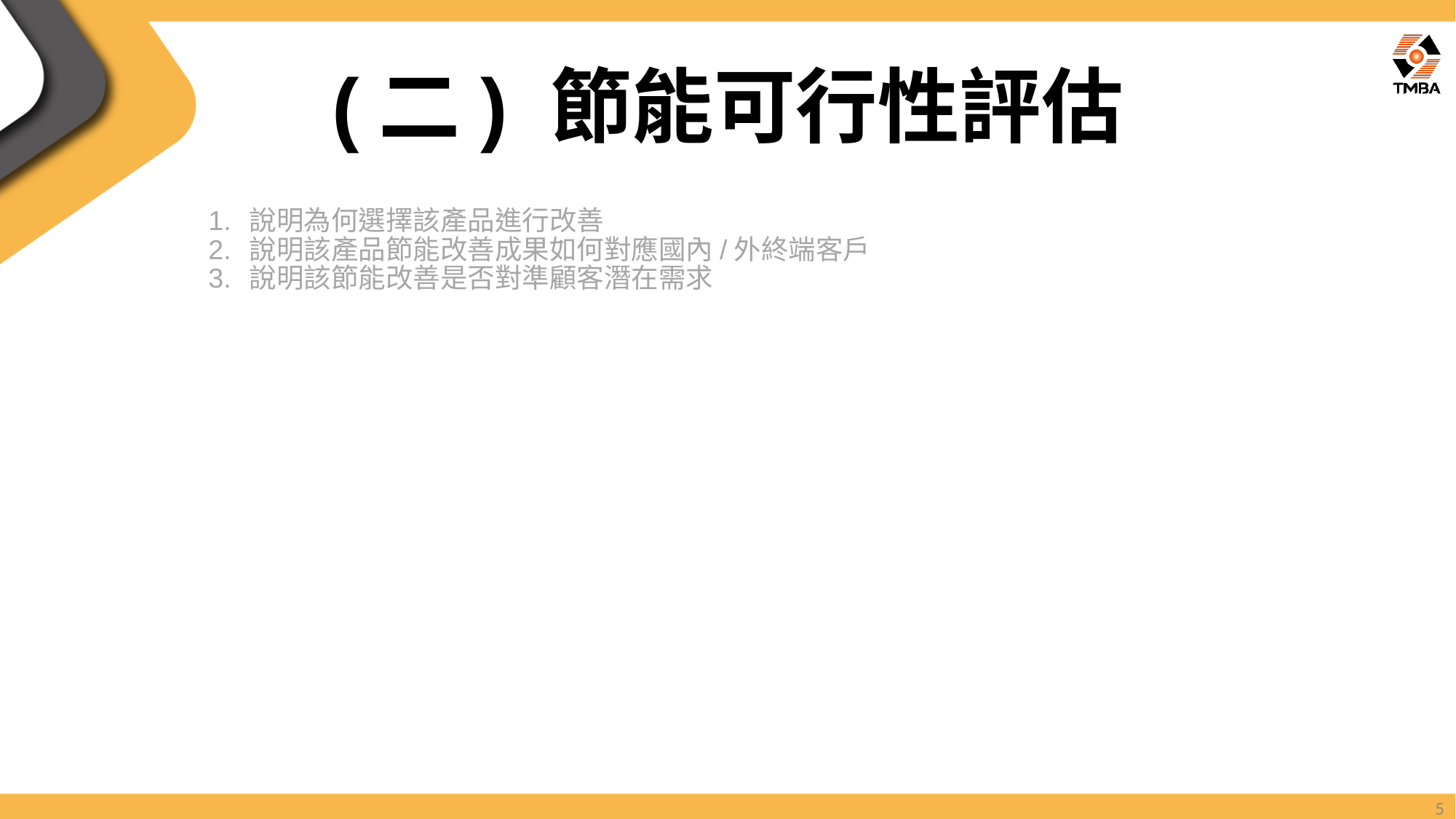

(二) 節能可行性評估
說明為何選擇該產品進行改善
說明該產品節能改善成果如何對應國內/外終端客戶
說明該節能改善是否對準顧客潛在需求
5